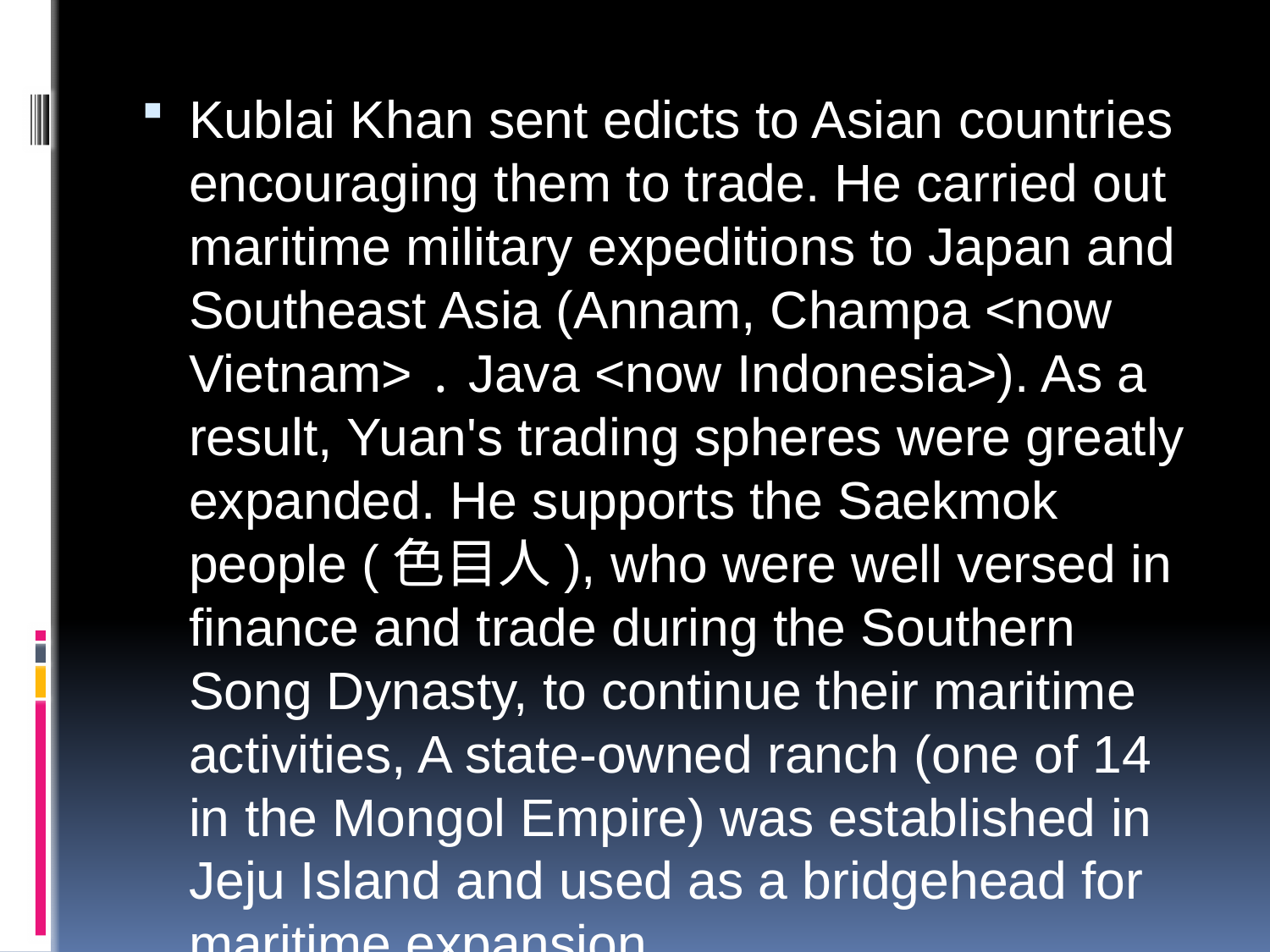

Kublai Khan sent edicts to Asian countries encouraging them to trade. He carried out maritime military expeditions to Japan and Southeast Asia (Annam, Champa <now Vietnam> ․ Java <now Indonesia>). As a result, Yuan's trading spheres were greatly expanded. He supports the Saekmok people (色目人), who were well versed in finance and trade during the Southern Song Dynasty, to continue their maritime activities, A state-owned ranch (one of 14 in the Mongol Empire) was established in Jeju Island and used as a bridgehead for maritime expansion.